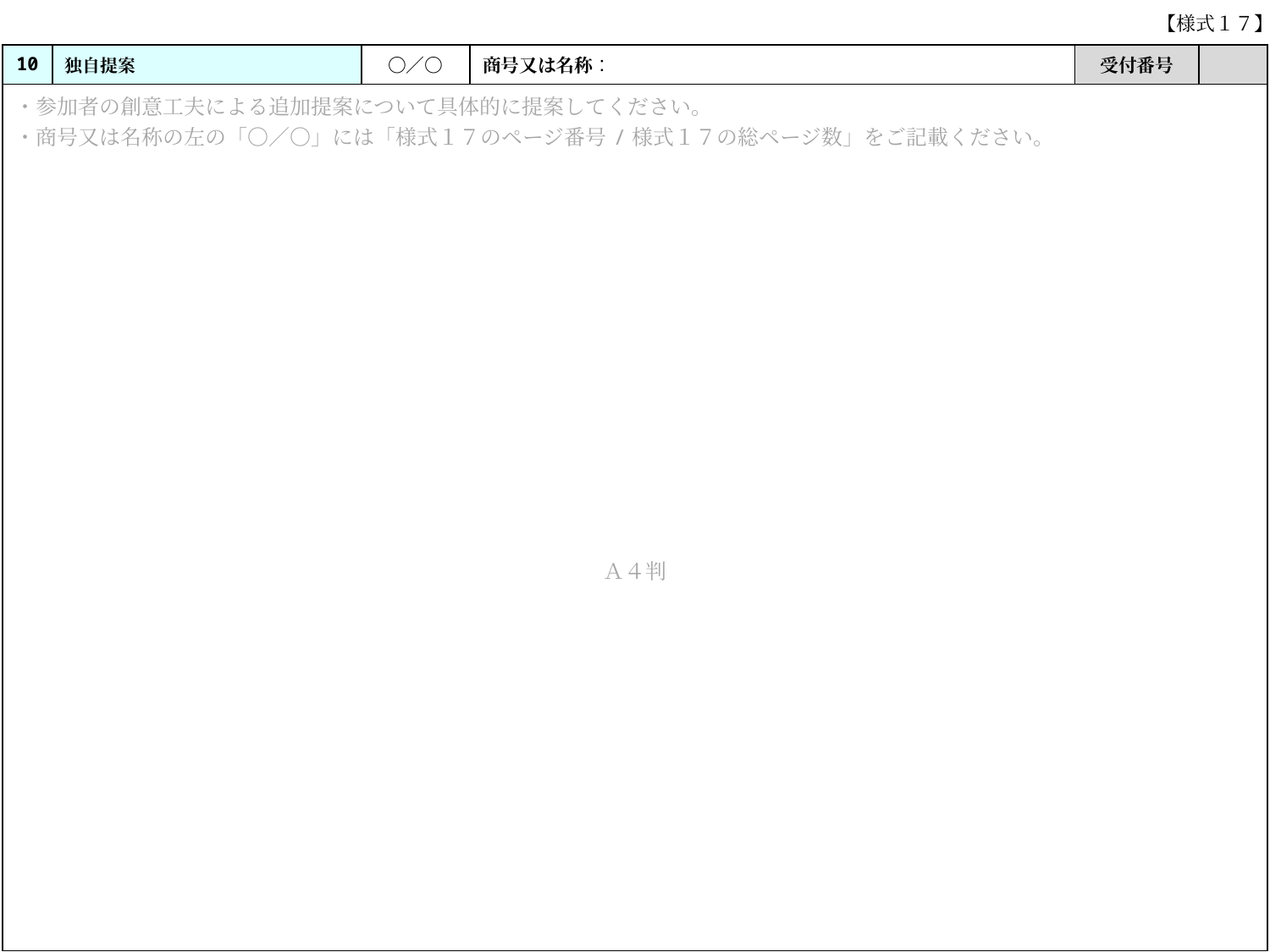

# 【様式１７】
| 10 | 独自提案 | 〇／〇 | 商号又は名称： | 受付番号 |  |
| --- | --- | --- | --- | --- | --- |
| ・参加者の創意工夫による追加提案について具体的に提案してください。 ・商号又は名称の左の「〇／〇」には「様式１７のページ番号/様式１７の総ページ数」をご記載ください。 Ａ４判 |  |  |  |  |  |